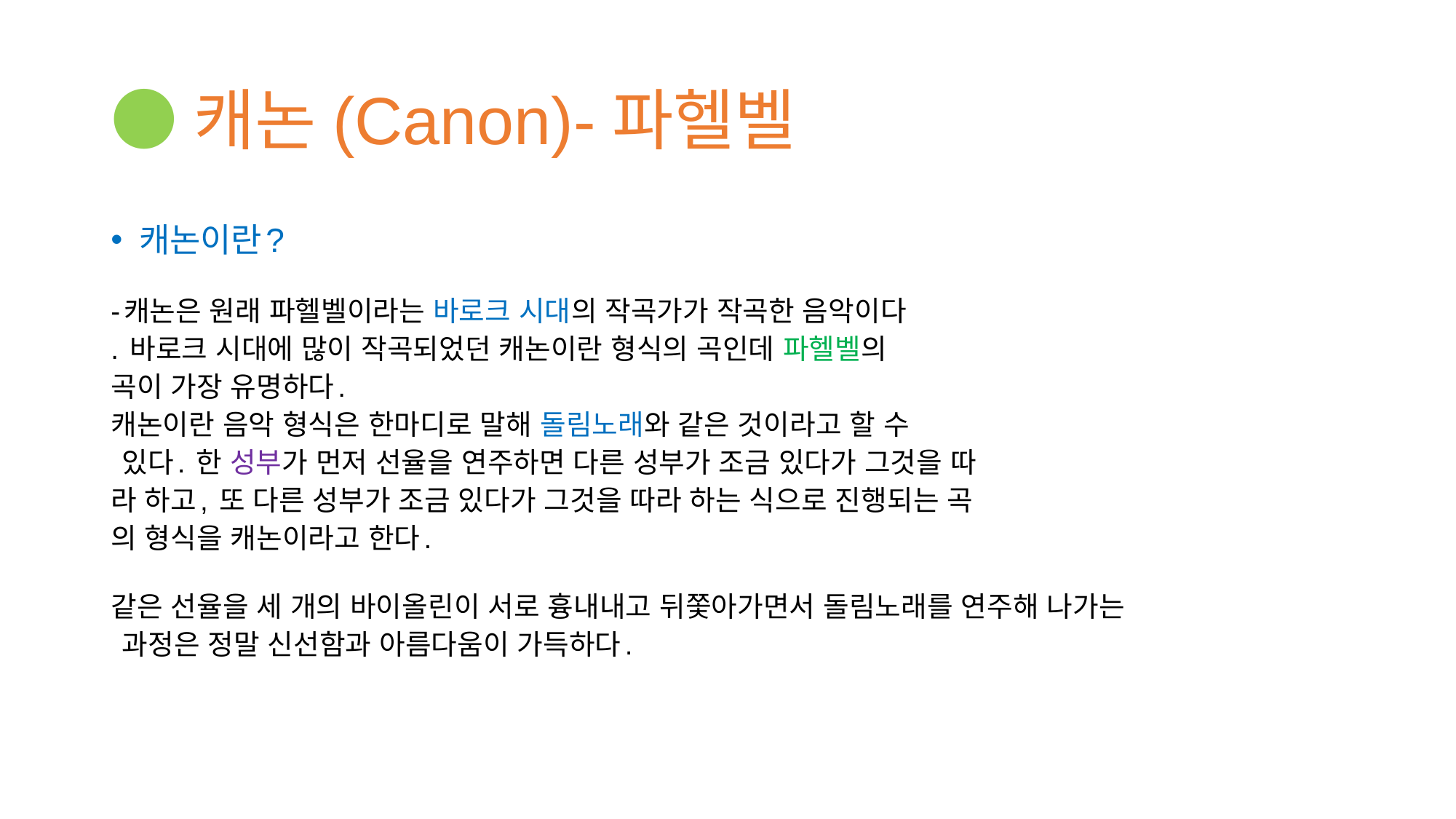

# ●캐논(Canon)-파헬벨
캐논이란?

-캐논은 원래 파헬벨이라는 바로크 시대의 작곡가가 작곡한 음악이다
. 바로크 시대에 많이 작곡되었던 캐논이란 형식의 곡인데 파헬벨의
곡이 가장 유명하다.
캐논이란 음악 형식은 한마디로 말해 돌림노래와 같은 것이라고 할 수
 있다. 한 성부가 먼저 선율을 연주하면 다른 성부가 조금 있다가 그것을 따
라 하고, 또 다른 성부가 조금 있다가 그것을 따라 하는 식으로 진행되는 곡
의 형식을 캐논이라고 한다.
같은 선율을 세 개의 바이올린이 서로 흉내내고 뒤쫓아가면서 돌림노래를 연주해 나가는
 과정은 정말 신선함과 아름다움이 가득하다.